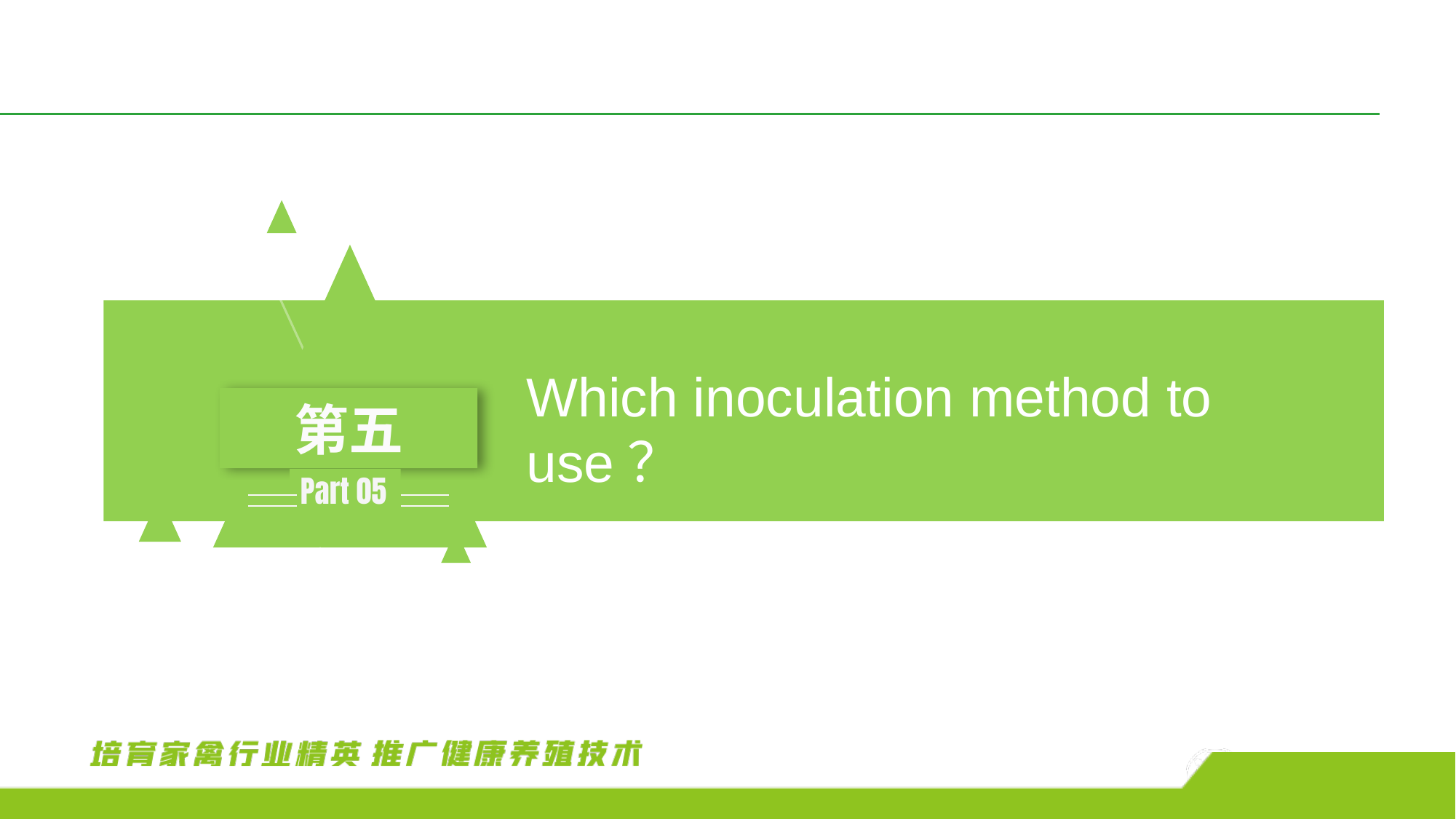

Which inoculation method to use？
第五
Part 05